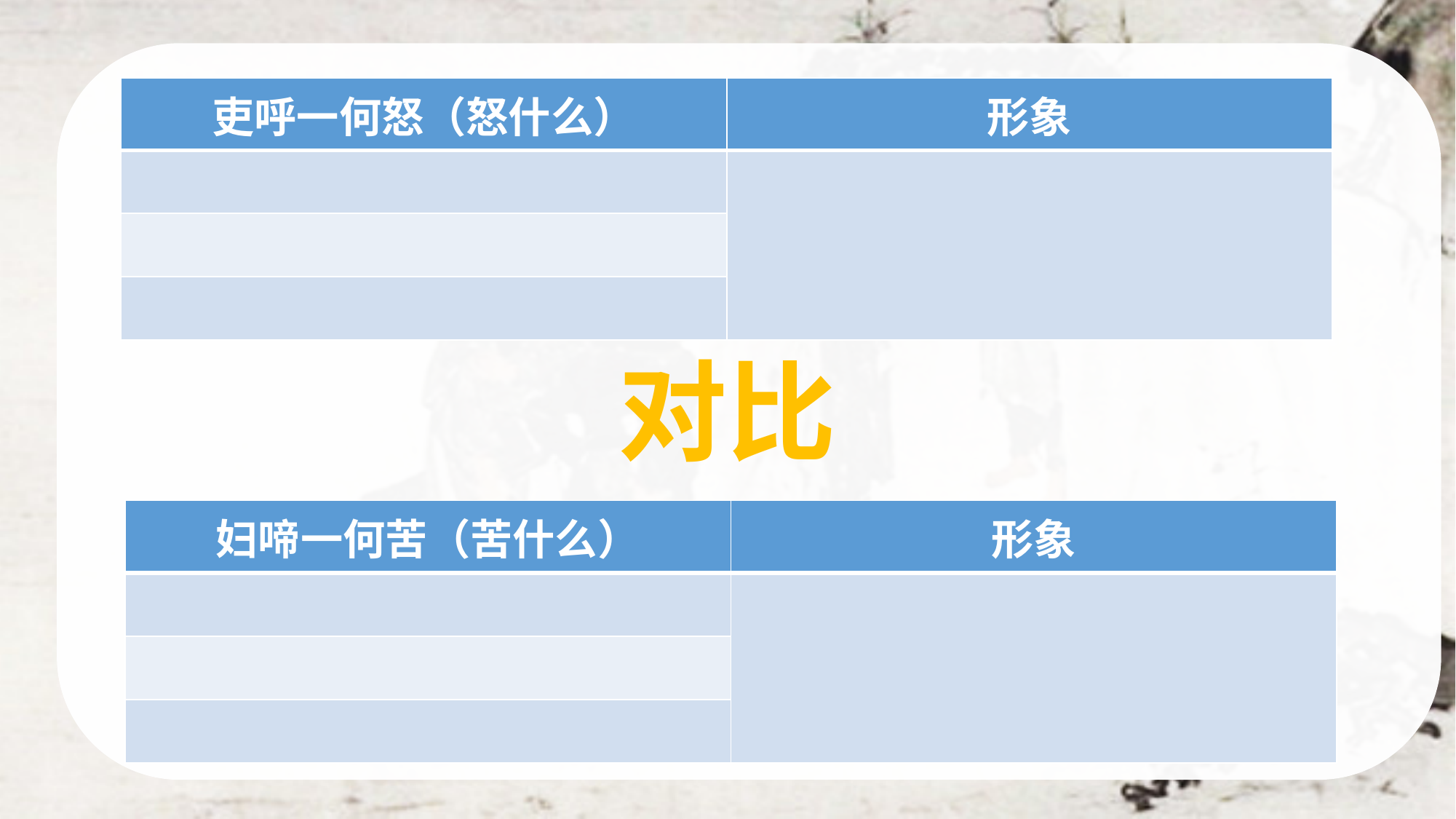

| 吏呼一何怒（怒什么） | 形象 |
| --- | --- |
|  |  |
|  |  |
|  |  |
对比
| 妇啼一何苦（苦什么） | 形象 |
| --- | --- |
|  |  |
|  |  |
|  |  |